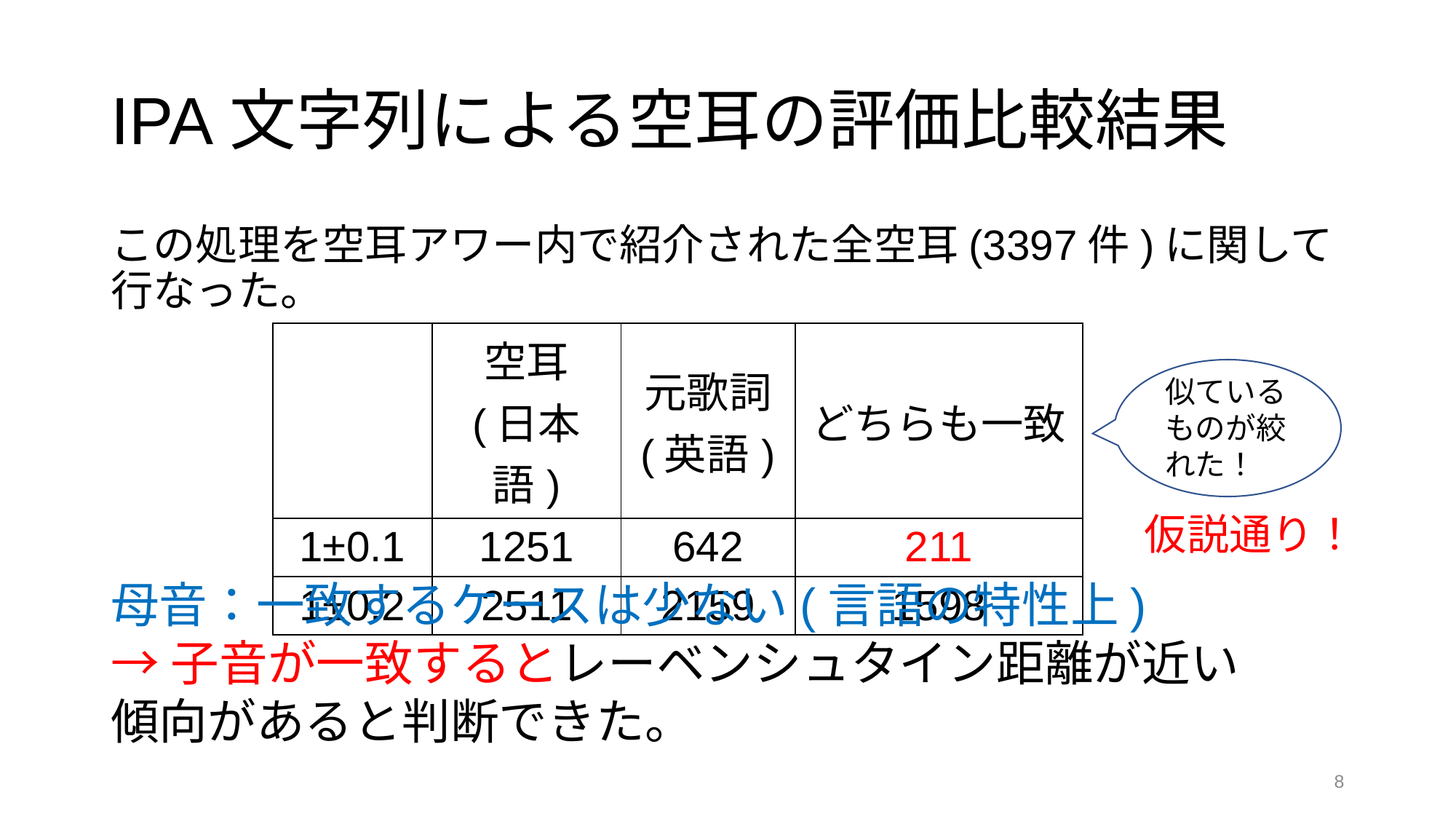

# IPA文字列による空耳の評価比較結果
この処理を空耳アワー内で紹介された全空耳(3397件)に関して行なった。

|  | 空耳 (日本語) | 元歌詞 (英語) | どちらも一致 |
| --- | --- | --- | --- |
| 1±0.1 | 1251 | 642 | 211 |
| 1±0.2 | 2511 | 2159 | 1598 |
似ているものが絞れた！
仮説通り！
母音：一致するケースは少ない(言語の特性上)
→子音が一致するとレーベンシュタイン距離が近い傾向があると判断できた。
8